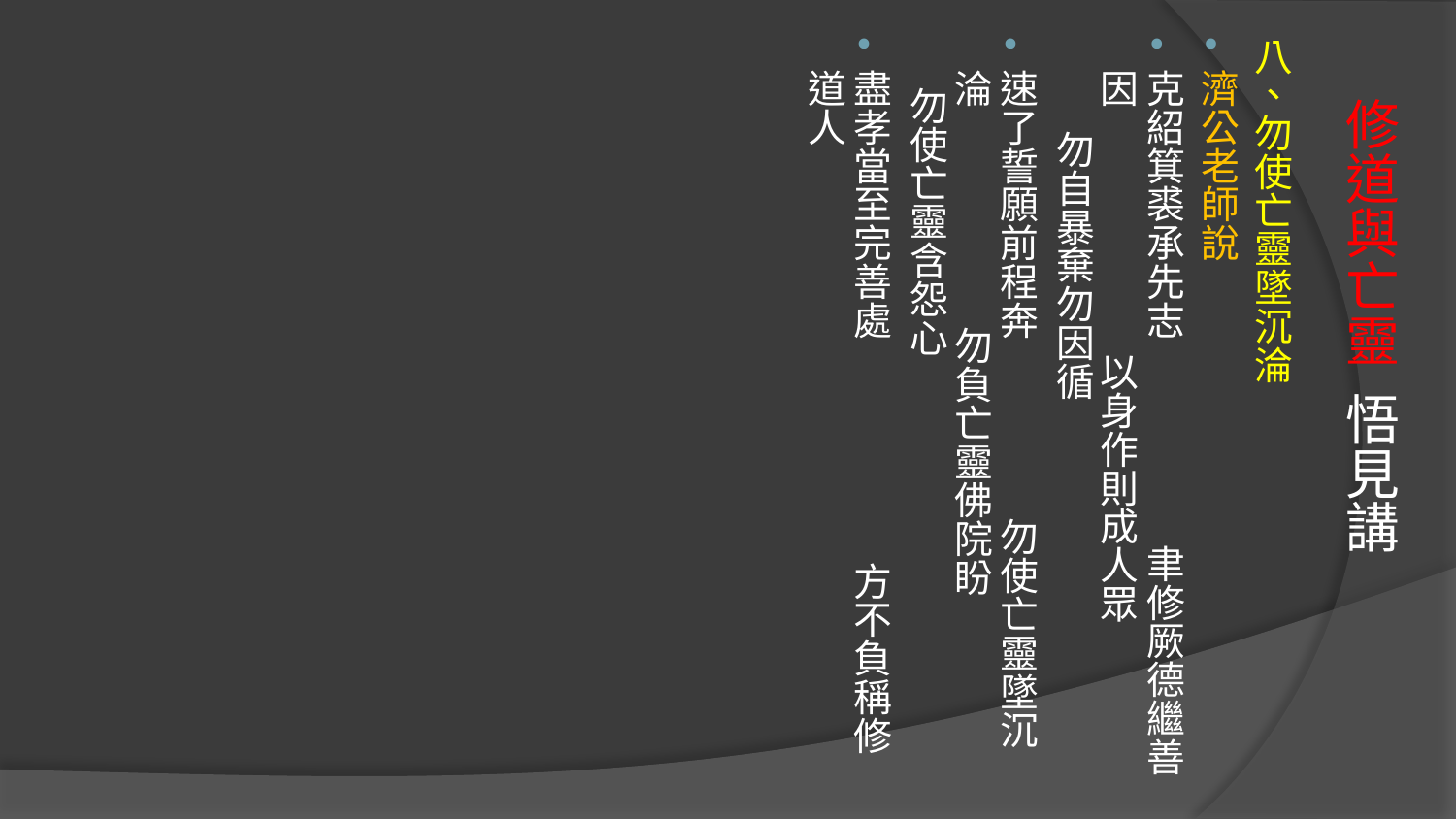

八、勿使亡靈墜沉淪
濟公老師說
克紹箕裘承先志　                   聿修厥德繼善因                            以身作則成人眾　                      勿自暴棄勿因循
速了誓願前程奔　                勿使亡靈墜沉淪                         勿負亡靈佛院盼                        勿使亡靈含怨心
盡孝當至完善處　                     方不負稱修道人

# 修道與亡靈  悟見講